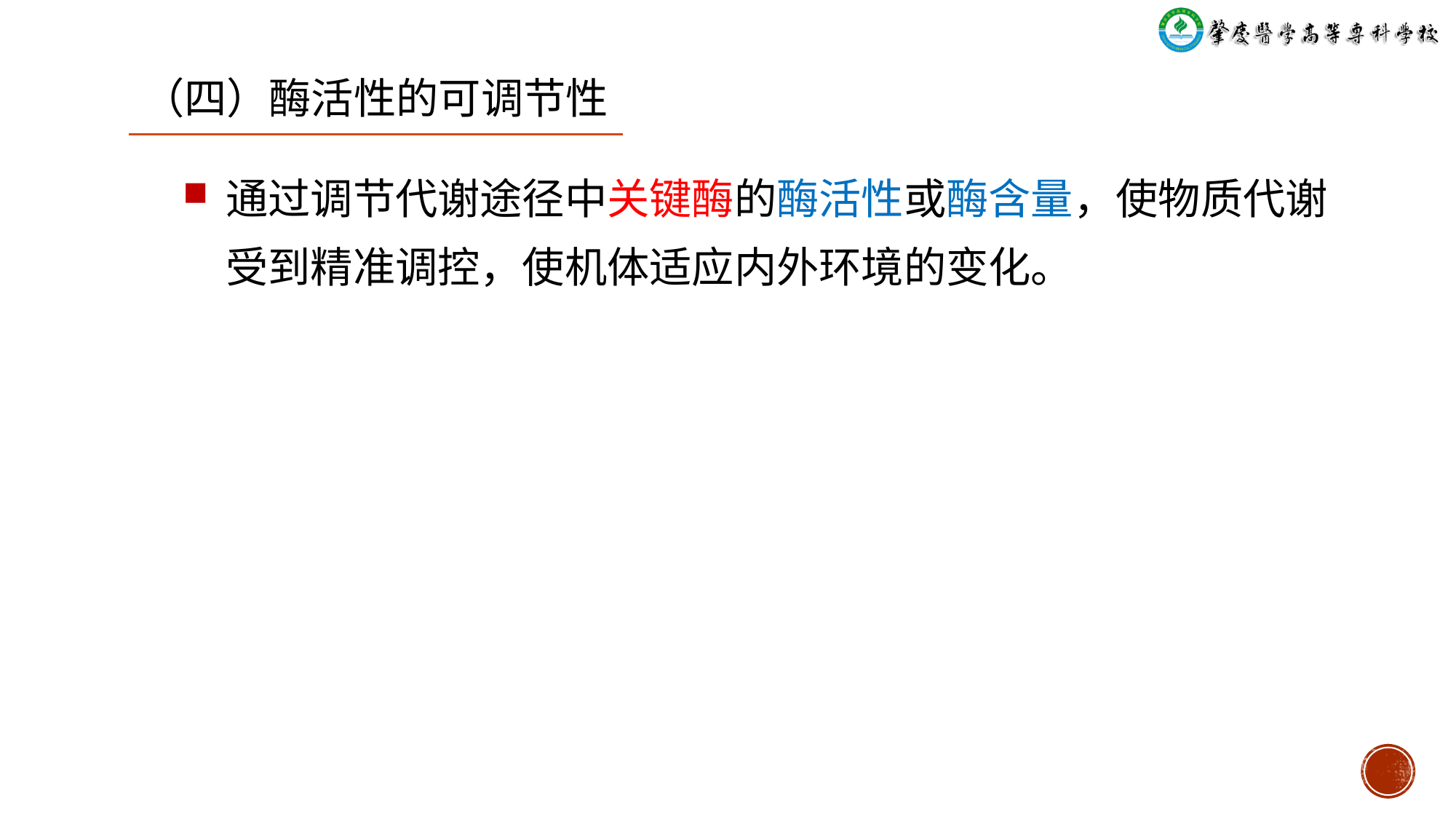

（四）酶活性的可调节性
通过调节代谢途径中关键酶的酶活性或酶含量，使物质代谢受到精准调控，使机体适应内外环境的变化。